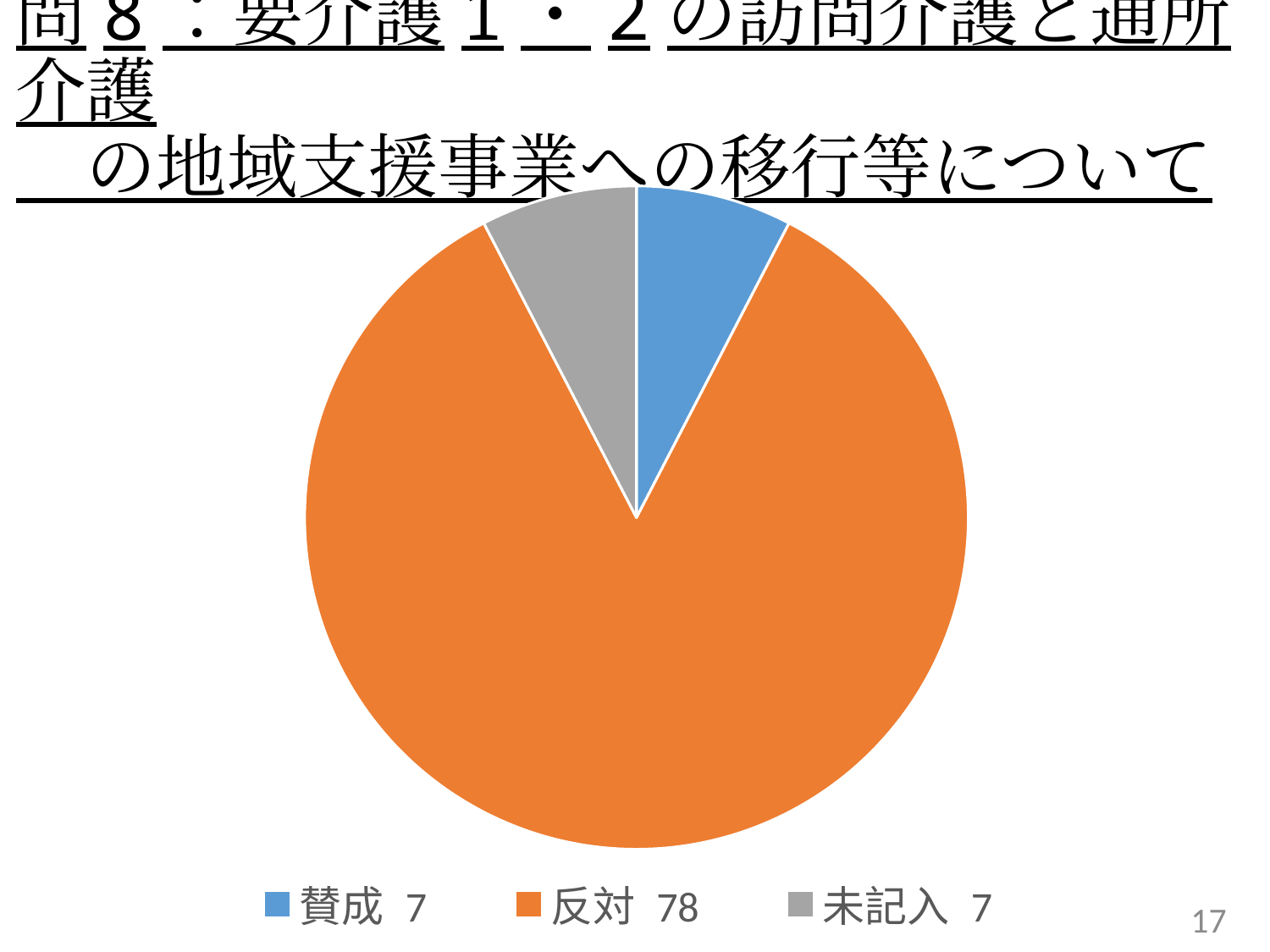

# 問8：要介護1・2の訪問介護と通所介護 　の地域支援事業への移行等について

### Chart

| Category |  |
|---|---|
| 賛成 7 | 7.0 |
| 反対 78 | 78.0 |
| 未記入 7 | 7.0 |
17